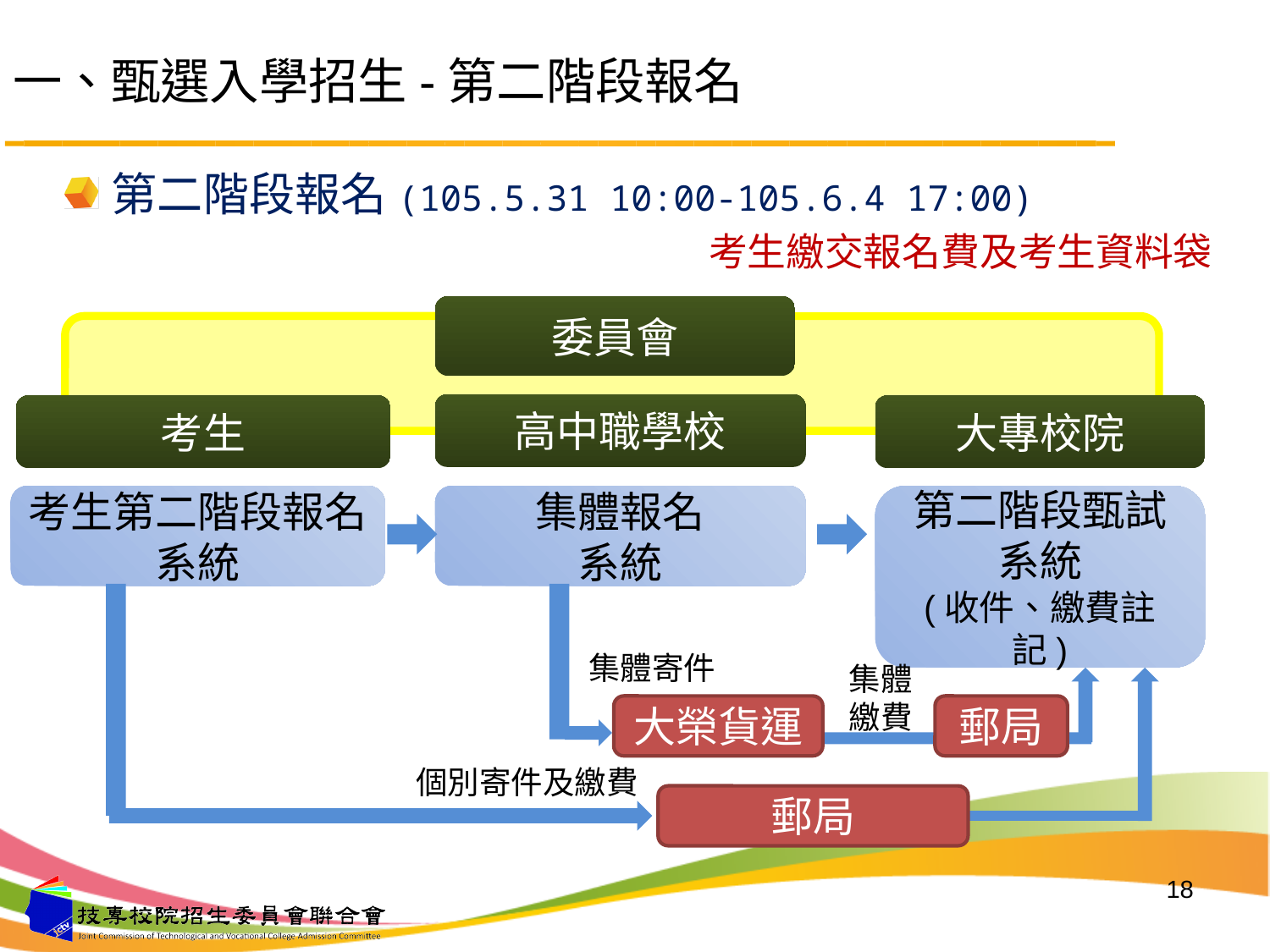

# 一、甄選入學招生-第二階段報名
第二階段報名(105.5.31 10:00-105.6.4 17:00)
考生繳交報名費及考生資料袋
委員會

高中職學校
考生
大專校院
考生第二階段報名系統
集體報名
系統
第二階段甄試系統
(收件、繳費註記)

集體寄件
集體
繳費

大榮貨運
郵局

個別寄件及繳費
郵局

18